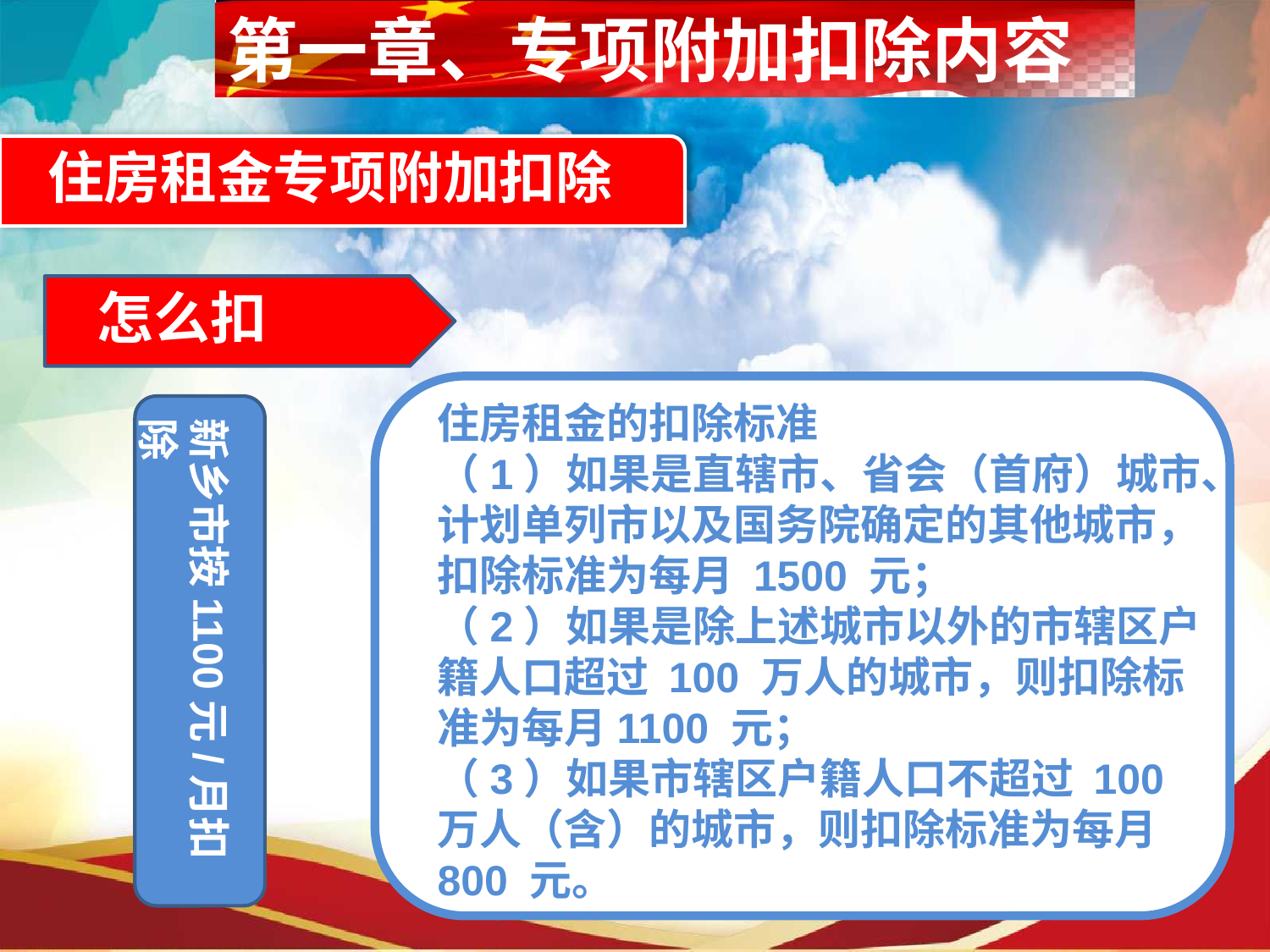

第一章、专项附加扣除内容

住房租金专项附加扣除

怎么扣

住房租金的扣除标准
（1）如果是直辖市、省会（首府）城市、计划单列市以及国务院确定的其他城市，扣除标准为每月 1500 元；
（2）如果是除上述城市以外的市辖区户籍人口超过 100 万人的城市，则扣除标准为每月1100 元；
（3）如果市辖区户籍人口不超过 100 万人（含）的城市，则扣除标准为每月 800 元。

新乡市按1100元/月扣除